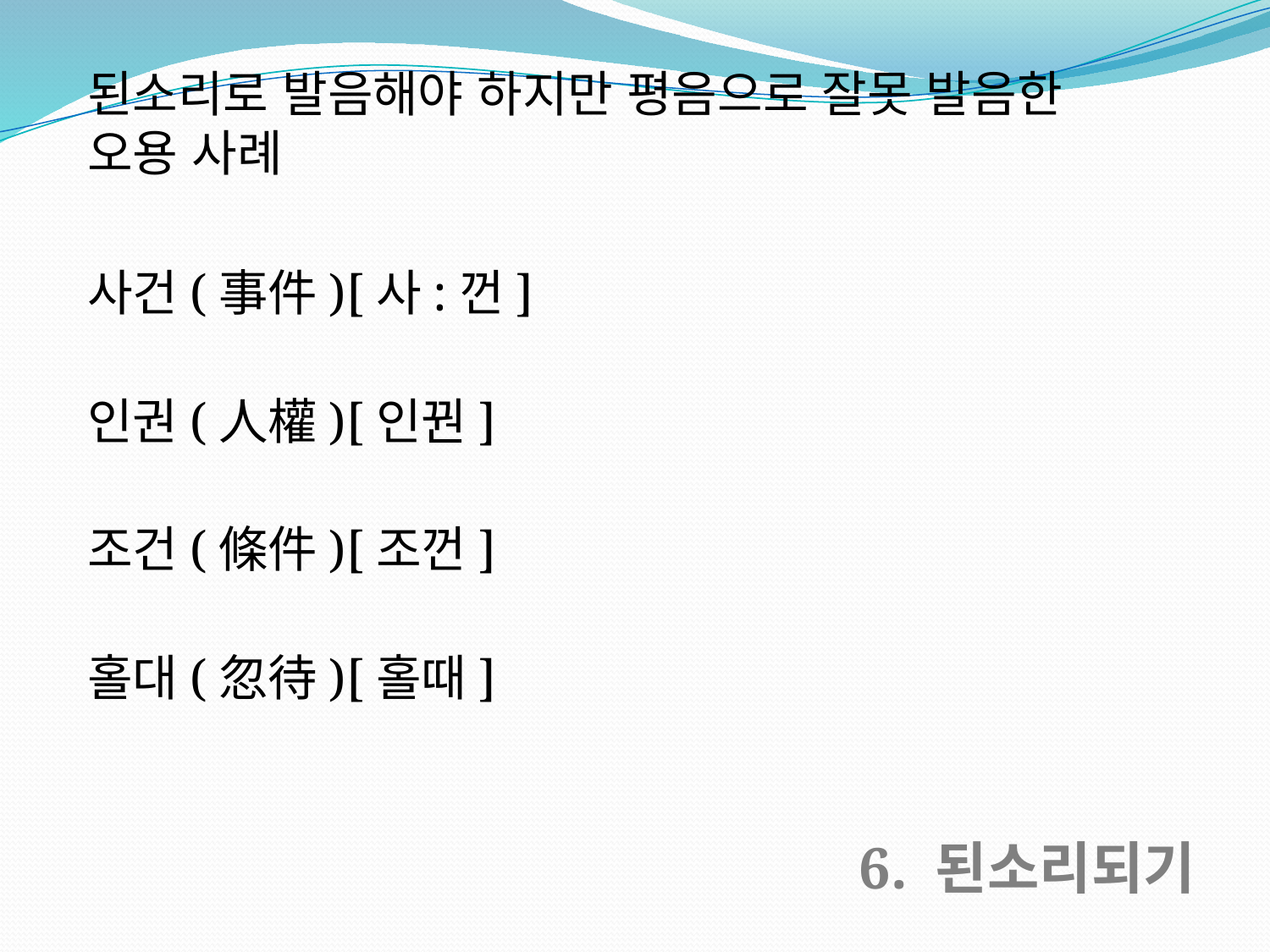

된소리로 발음해야 하지만 평음으로 잘못 발음한
오용 사례
사건(事件)[사:껀]
인권(人權)[인꿘]
조건(條件)[조껀]
홀대(忽待)[홀때]

6. 된소리되기